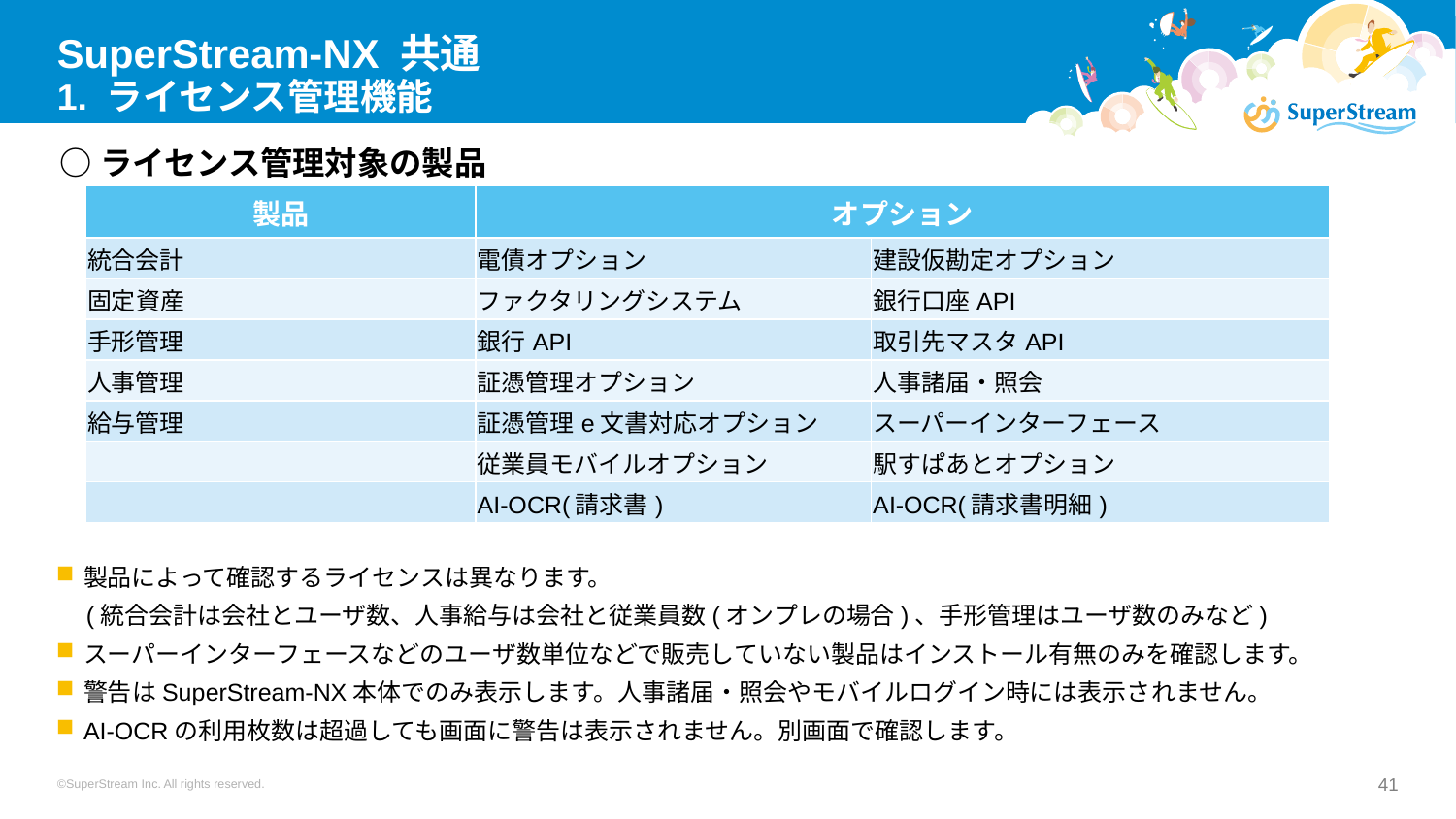

# SuperStream-NX 共通 1. ライセンス管理機能
○ライセンス管理対象の製品
| 製品 | オプション |  |
| --- | --- | --- |
| 統合会計 | 電債オプション | 建設仮勘定オプション |
| 固定資産 | ファクタリングシステム | 銀行口座API |
| 手形管理 | 銀行API | 取引先マスタAPI |
| 人事管理 | 証憑管理オプション | 人事諸届・照会 |
| 給与管理 | 証憑管理e文書対応オプション | スーパーインターフェース |
|  | 従業員モバイルオプション | 駅すぱあとオプション |
|  | AI-OCR(請求書) | AI-OCR(請求書明細) |
製品によって確認するライセンスは異なります。
　(統合会計は会社とユーザ数、人事給与は会社と従業員数(オンプレの場合)、手形管理はユーザ数のみなど)
スーパーインターフェースなどのユーザ数単位などで販売していない製品はインストール有無のみを確認します。
警告はSuperStream-NX本体でのみ表示します。人事諸届・照会やモバイルログイン時には表示されません。
AI-OCRの利用枚数は超過しても画面に警告は表示されません。別画面で確認します。
©SuperStream Inc. All rights reserved.
41